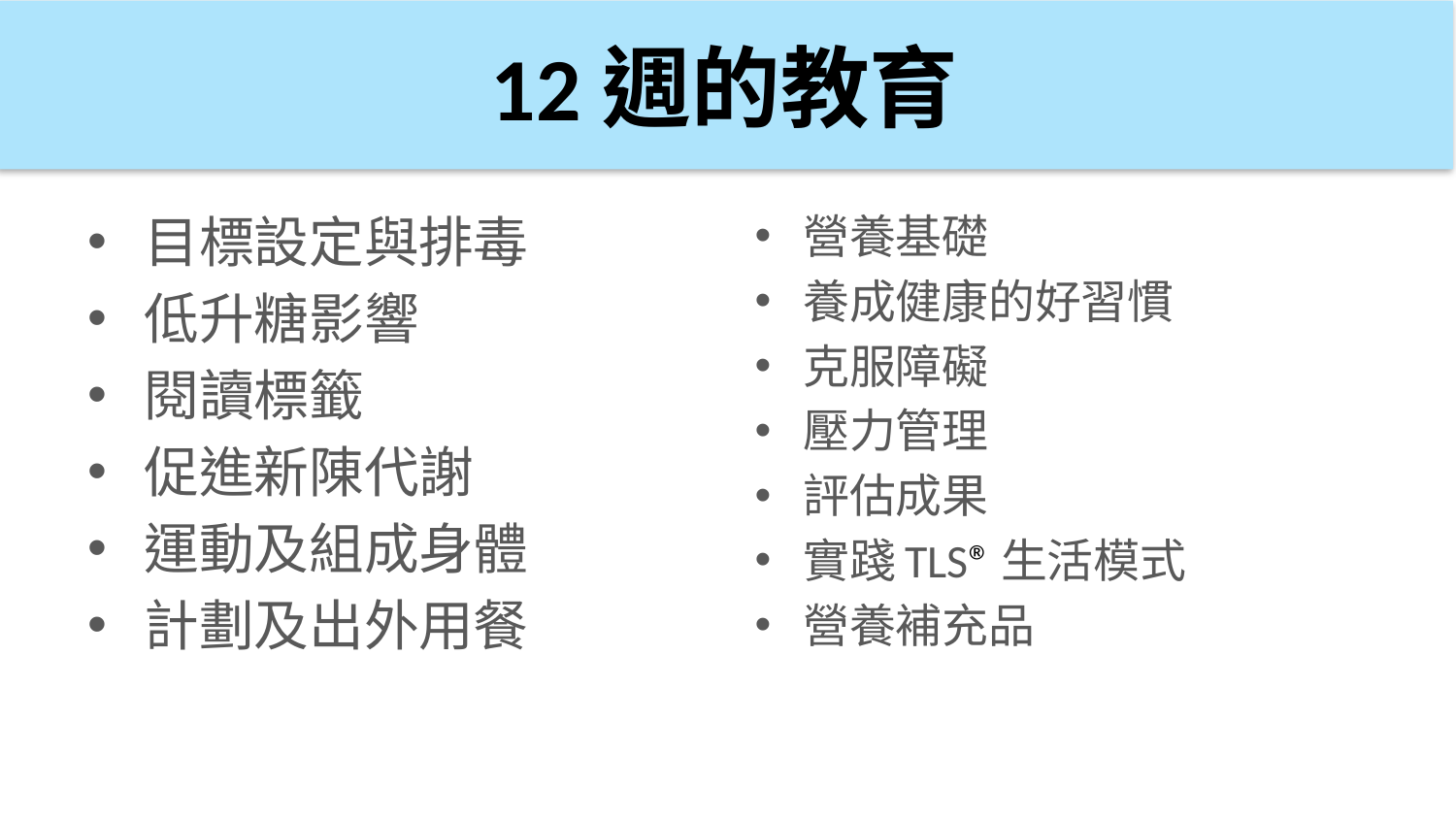

12週的教育
目標設定與排毒
低升糖影響
閱讀標籤
促進新陳代謝
運動及組成身體
計劃及出外用餐
營養基礎
養成健康的好習慣
克服障礙
壓力管理
評估成果
實踐TLS®生活模式
營養補充品